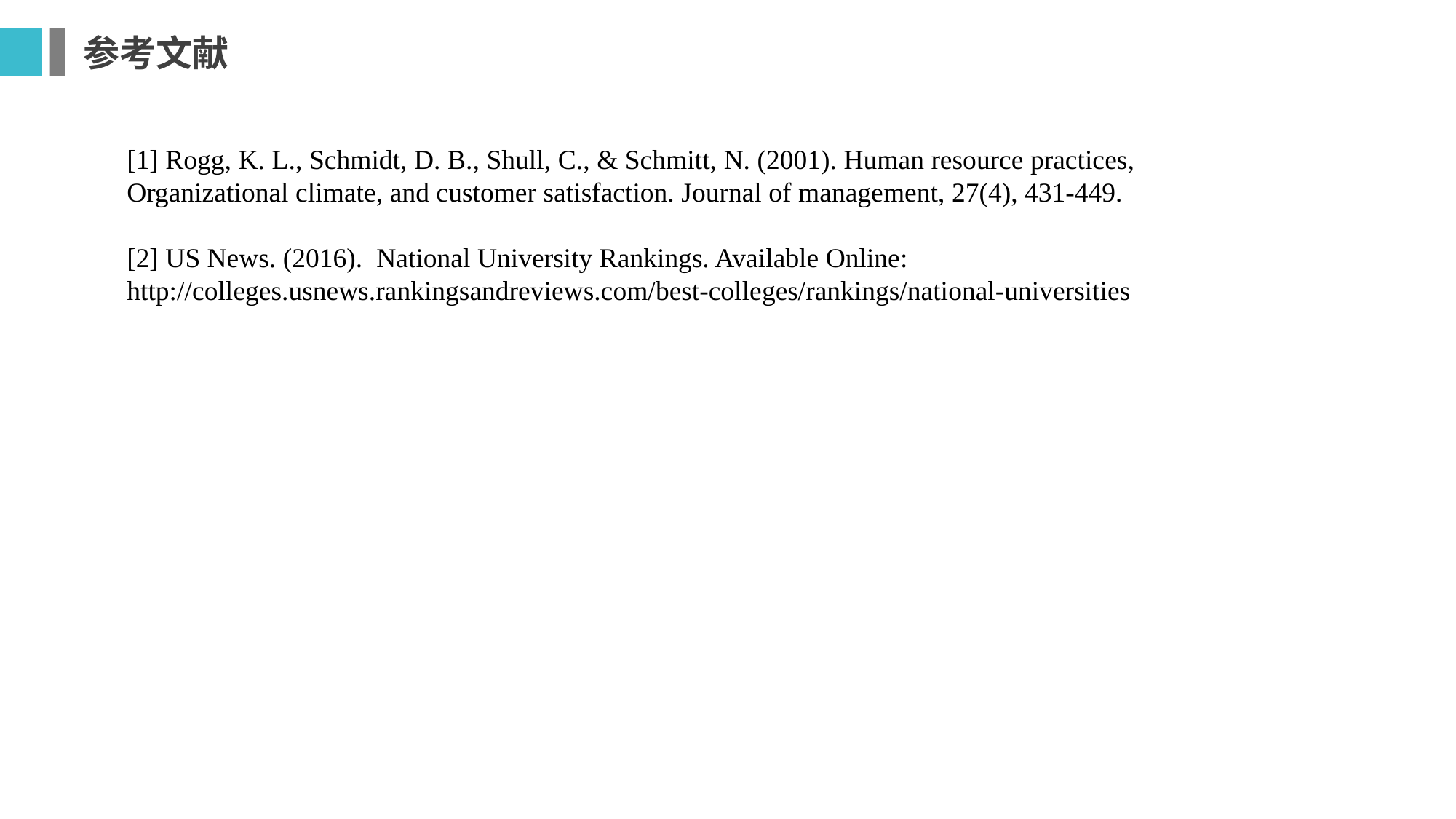

参考文献

[1] Rogg, K. L., Schmidt, D. B., Shull, C., & Schmitt, N. (2001). Human resource practices,
Organizational climate, and customer satisfaction. Journal of management, 27(4), 431-449.

[2] US News. (2016).  National University Rankings. Available Online:
http://colleges.usnews.rankingsandreviews.com/best-colleges/rankings/national-universities